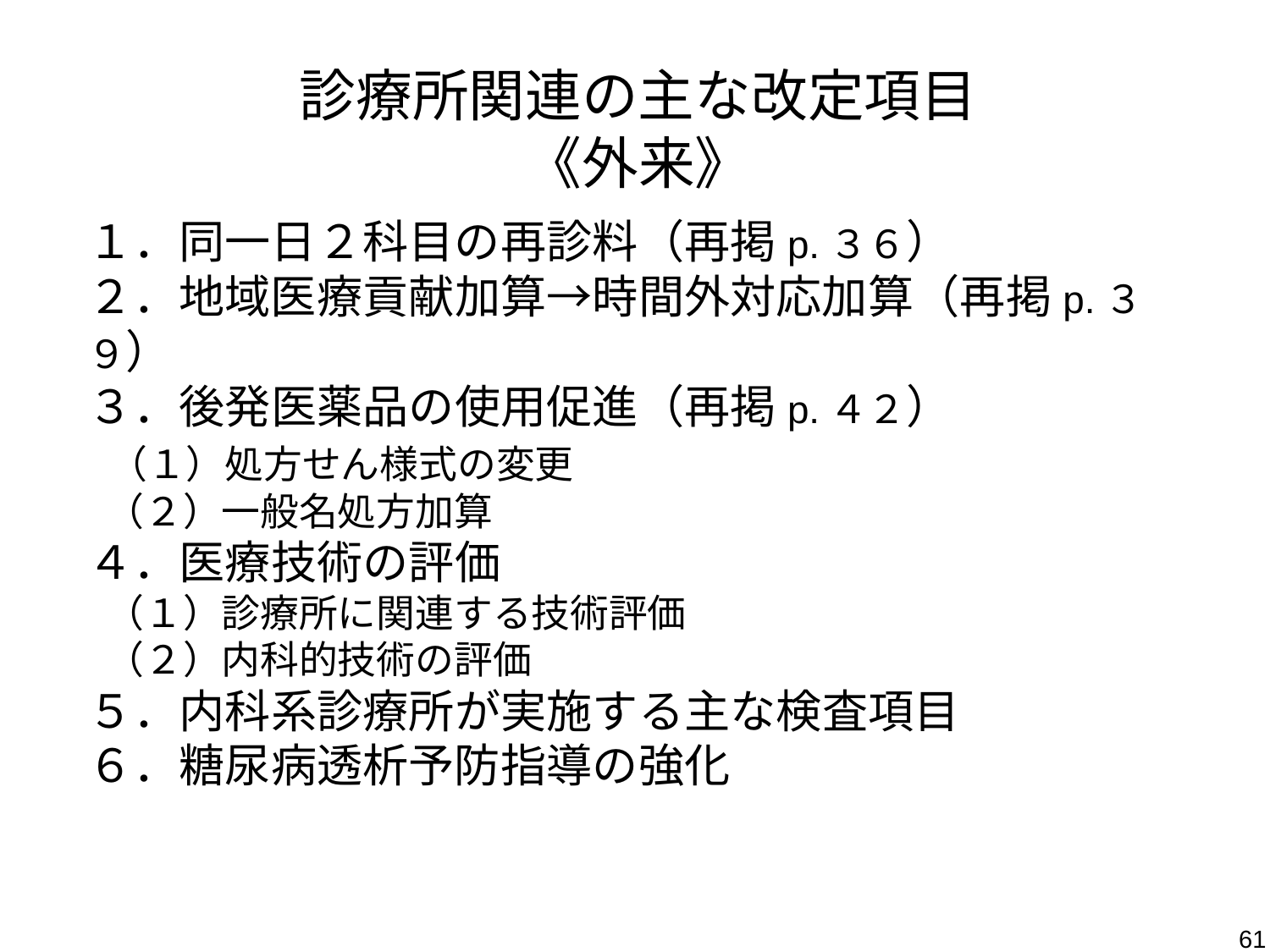

診療所関連の主な改定項目
《外来》
１．同一日２科目の再診料（再掲p.３６）
２．地域医療貢献加算→時間外対応加算（再掲p.３９）
３．後発医薬品の使用促進（再掲p.４２）
 （１）処方せん様式の変更
 （２）一般名処方加算
４．医療技術の評価
 （１）診療所に関連する技術評価
 （２）内科的技術の評価
５．内科系診療所が実施する主な検査項目
６．糖尿病透析予防指導の強化
61